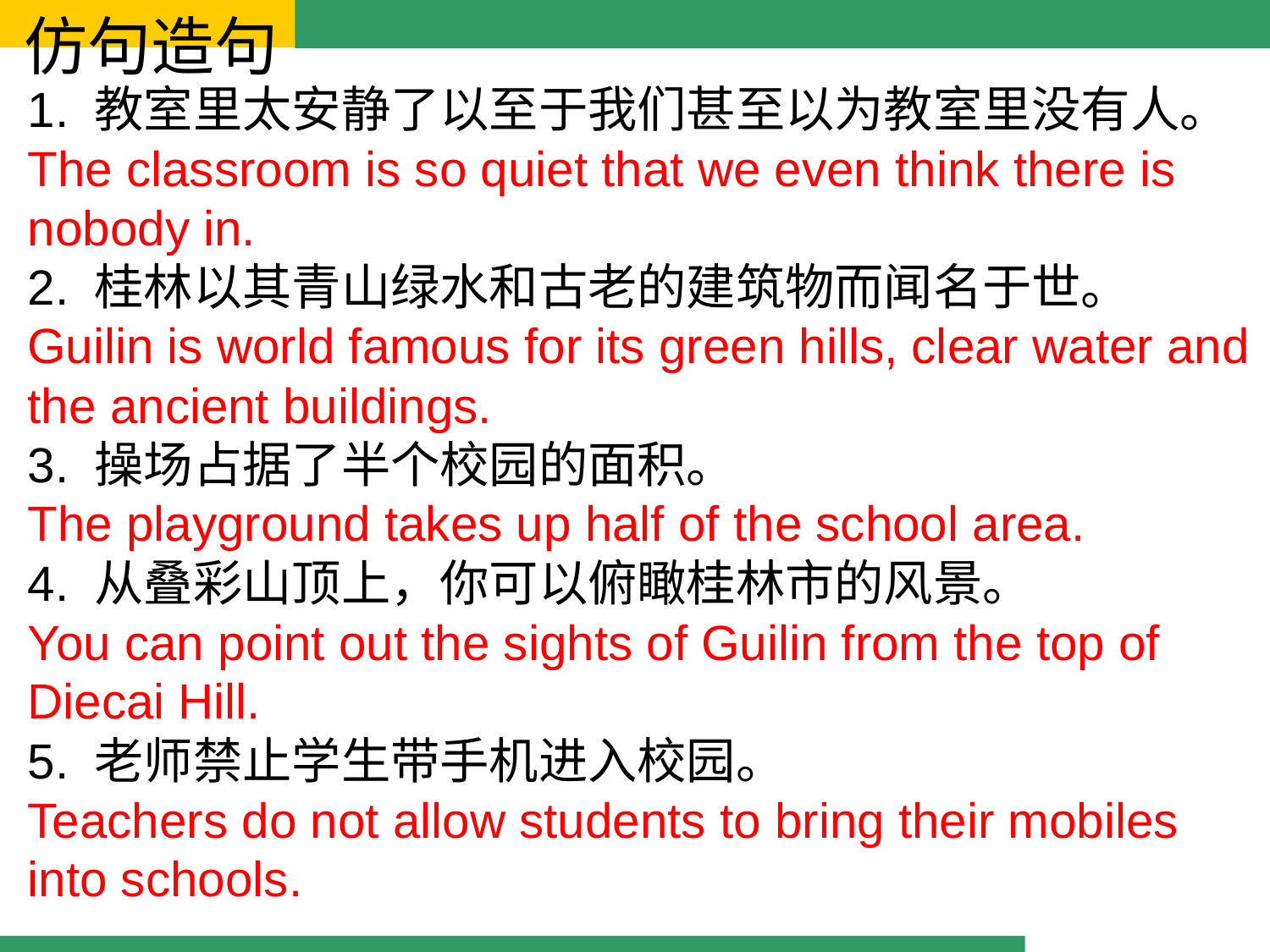

仿句造句
1. 教室里太安静了以至于我们甚至以为教室里没有人。
The classroom is so quiet that we even think there is nobody in.
2. 桂林以其青山绿水和古老的建筑物而闻名于世。
Guilin is world famous for its green hills, clear water and the ancient buildings.
3. 操场占据了半个校园的面积。
The playground takes up half of the school area.
4. 从叠彩山顶上，你可以俯瞰桂林市的风景。
You can point out the sights of Guilin from the top of Diecai Hill.
5. 老师禁止学生带手机进入校园。
Teachers do not allow students to bring their mobiles into schools.